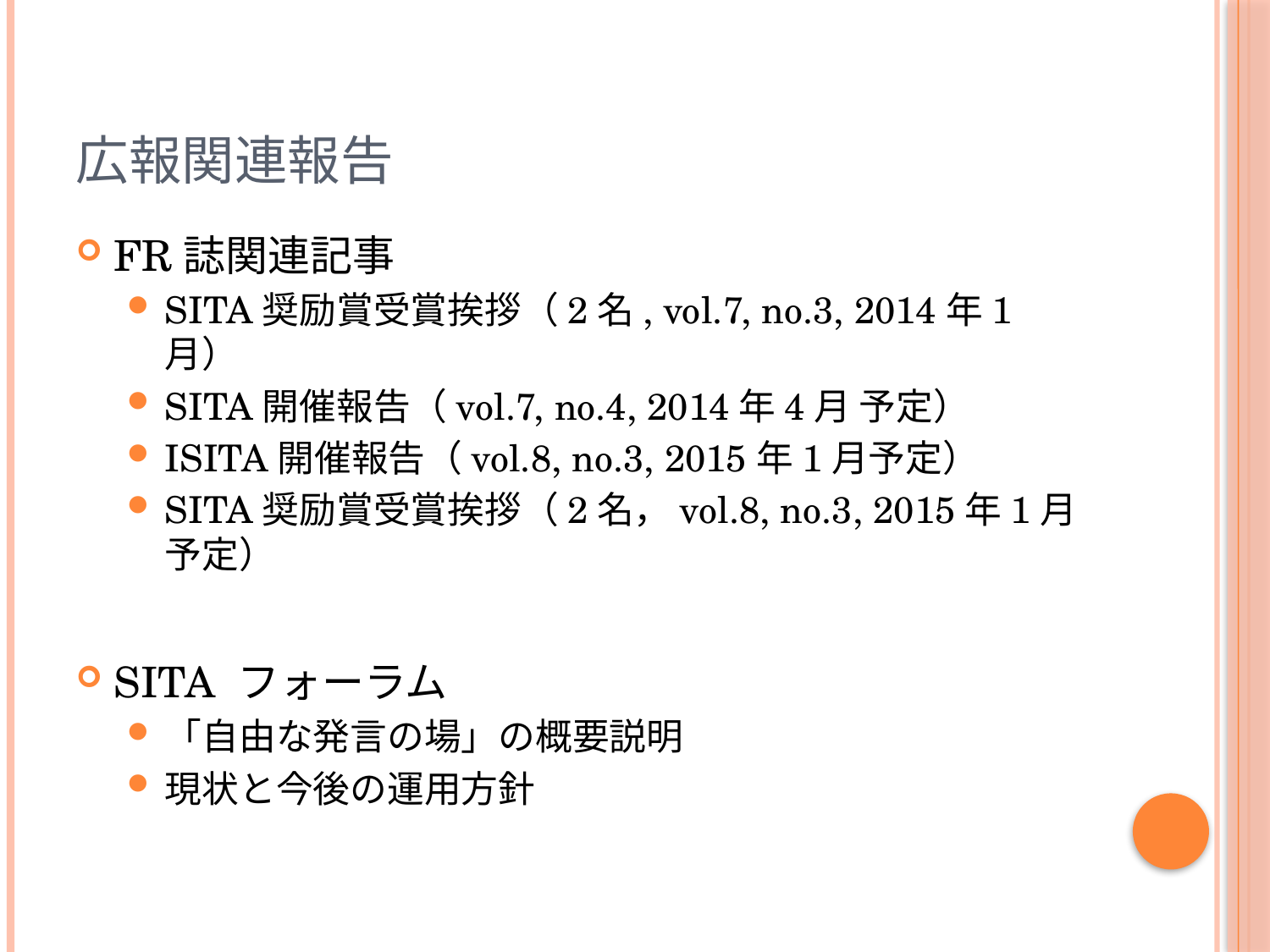

# 広報関連報告

FR誌関連記事
SITA奨励賞受賞挨拶（2名, vol.7, no.3, 2014年1月）
SITA開催報告（vol.7, no.4, 2014年4月 予定）
ISITA開催報告（vol.8, no.3, 2015年1月予定）
SITA奨励賞受賞挨拶（2名，vol.8, no.3, 2015年1月予定）

SITA フォーラム
「自由な発言の場」の概要説明
現状と今後の運用方針